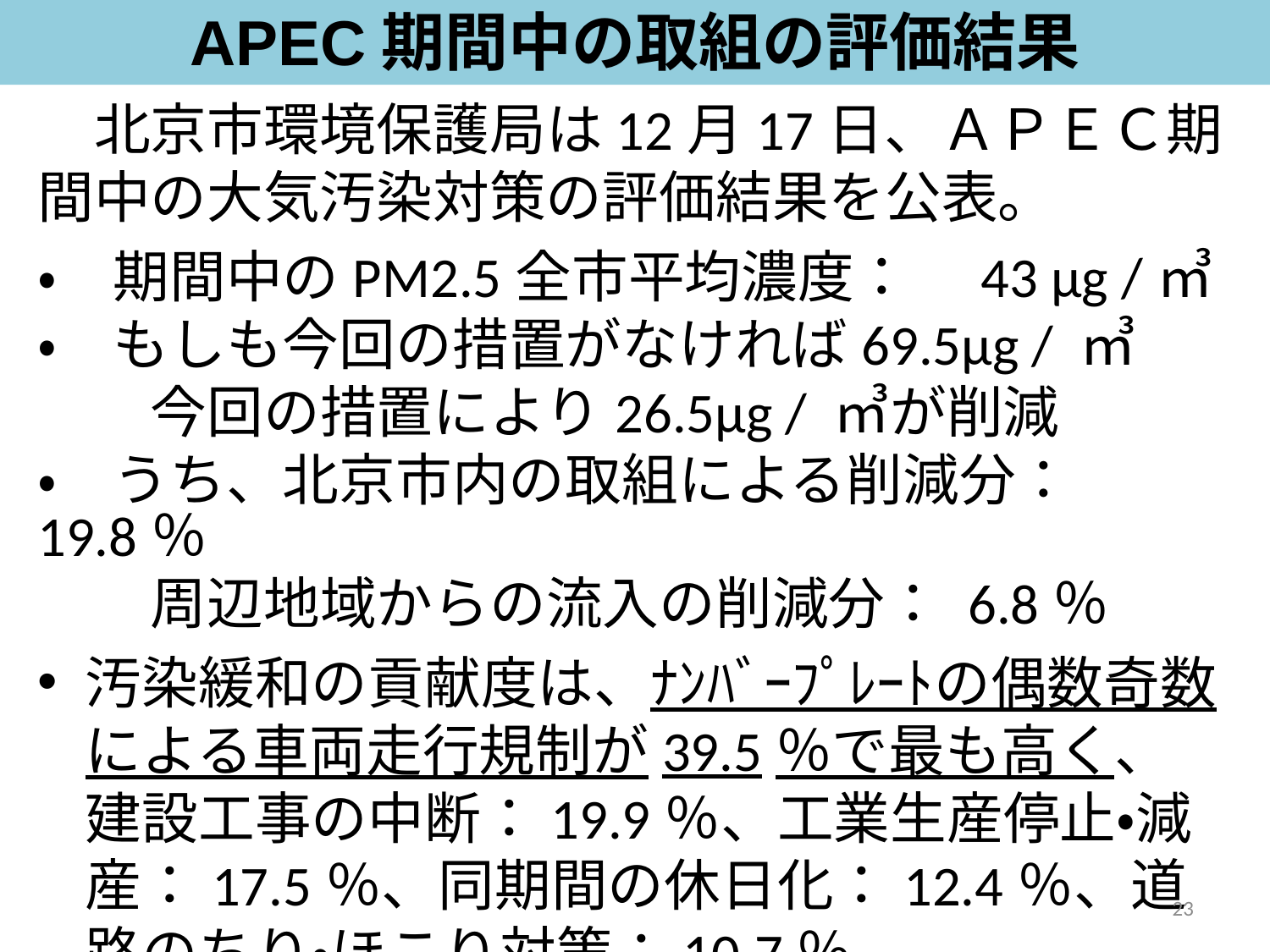

APEC期間中の取組の評価結果
　北京市環境保護局は12月17日、ＡＰＥＣ期間中の大気汚染対策の評価結果を公表。
・　期間中のPM2.5全市平均濃度：　43 μg /㎥
・　もしも今回の措置がなければ69.5μg / ㎥
　　今回の措置により26.5μg / ㎥が削減
・　うち、北京市内の取組による削減分： 19.8％
　　周辺地域からの流入の削減分： 6.8％
汚染緩和の貢献度は、ﾅﾝﾊﾞｰﾌﾟﾚｰﾄの偶数奇数による車両走行規制が39.5％で最も高く、建設工事の中断：19.9％、工業生産停止・減産：17.5％、同期間の休日化：12.4％、道路のちり・ほこり対策：10.7％
23